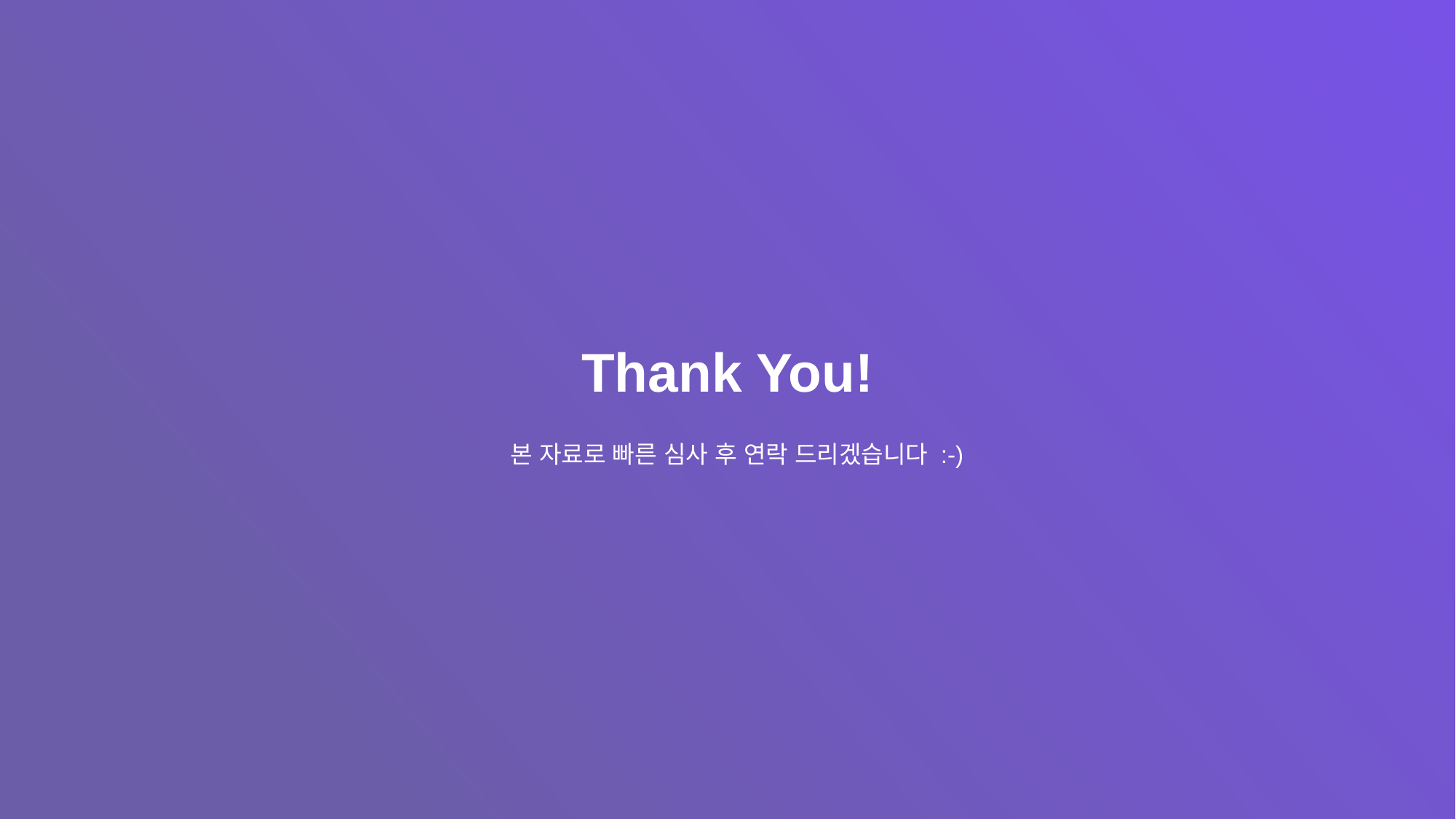

Thank You!
본 자료로 빠른 심사 후 연락 드리겠습니다 :-)